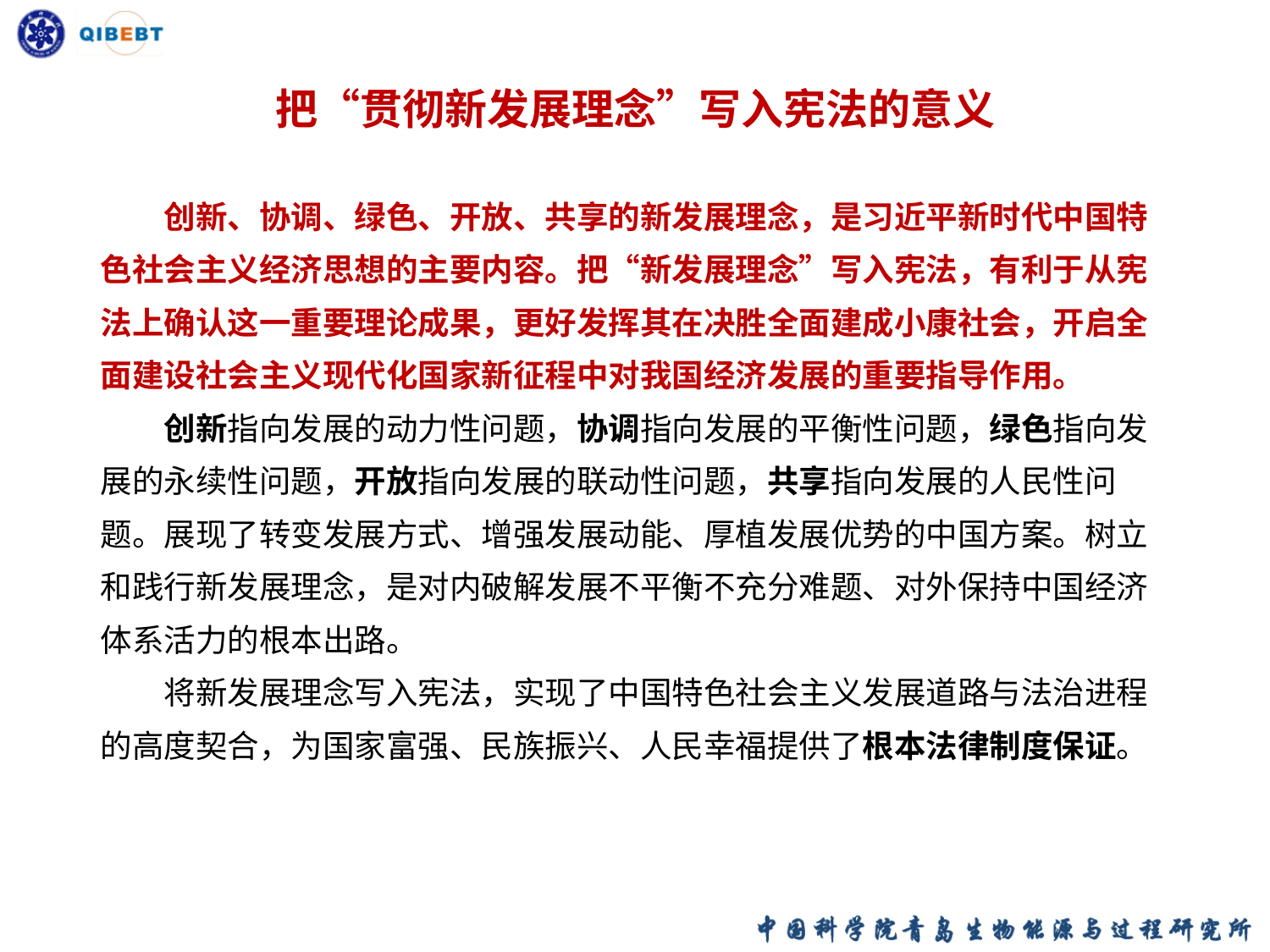

把“贯彻新发展理念”写入宪法的意义
创新、协调、绿色、开放、共享的新发展理念，是习近平新时代中国特色社会主义经济思想的主要内容。把“新发展理念”写入宪法，有利于从宪法上确认这一重要理论成果，更好发挥其在决胜全面建成小康社会，开启全面建设社会主义现代化国家新征程中对我国经济发展的重要指导作用。
创新指向发展的动力性问题，协调指向发展的平衡性问题，绿色指向发展的永续性问题，开放指向发展的联动性问题，共享指向发展的人民性问题。展现了转变发展方式、增强发展动能、厚植发展优势的中国方案。树立和践行新发展理念，是对内破解发展不平衡不充分难题、对外保持中国经济体系活力的根本出路。
将新发展理念写入宪法，实现了中国特色社会主义发展道路与法治进程的高度契合，为国家富强、民族振兴、人民幸福提供了根本法律制度保证。